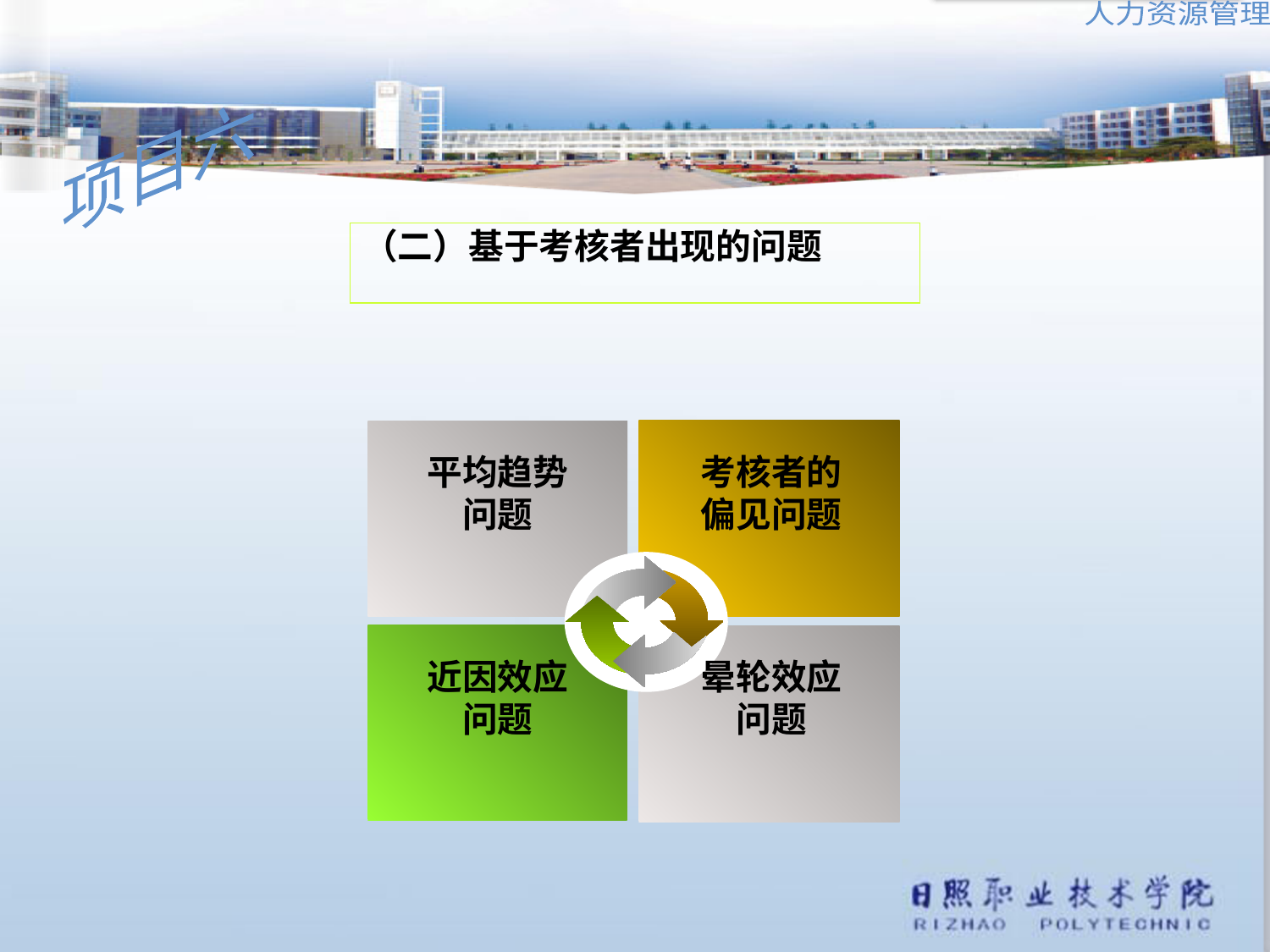

（二）基于考核者出现的问题

平均趋势问题
考核者的偏见问题

近因效应问题
晕轮效应问题